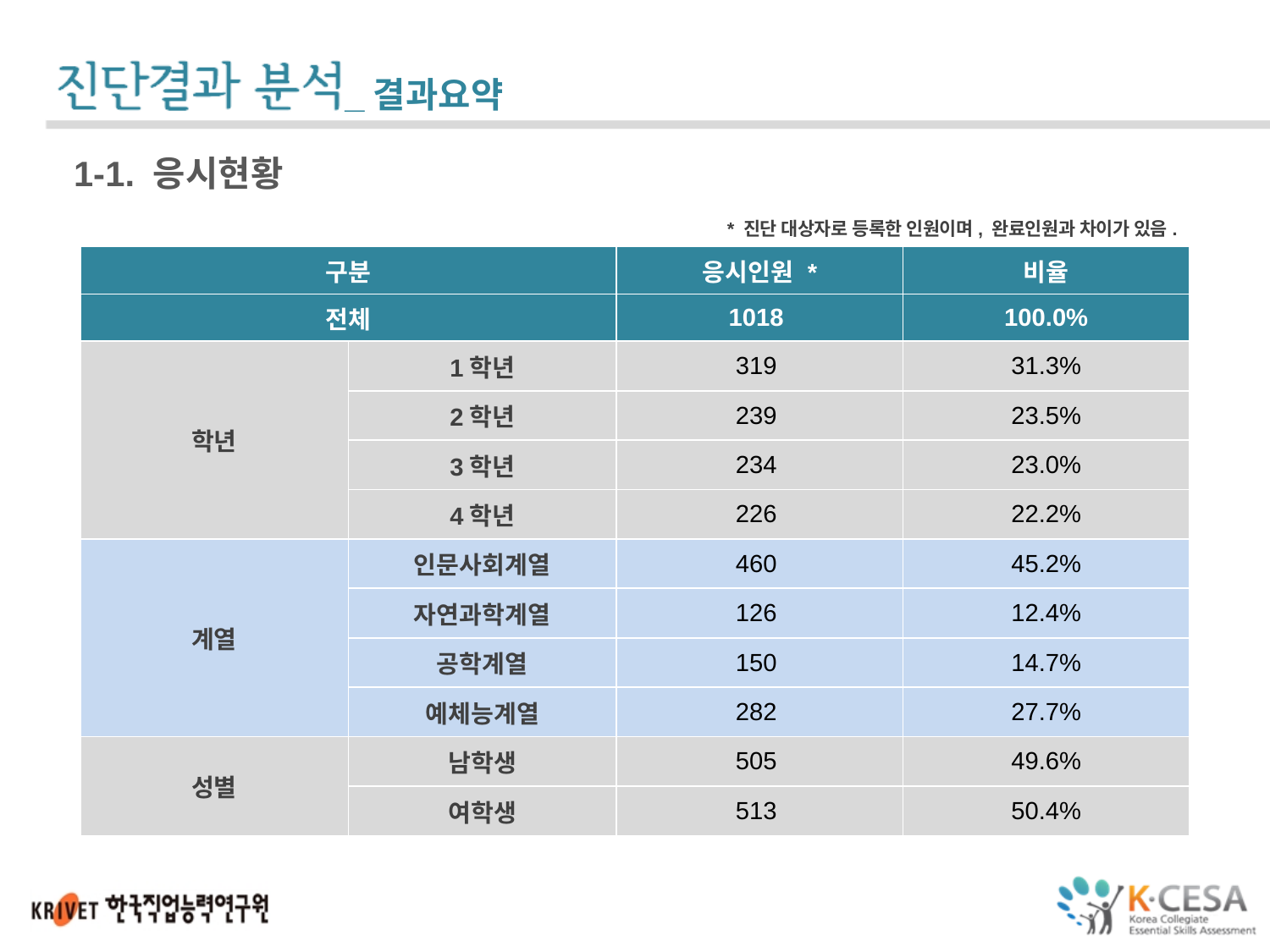

_결과요약
1-1. 응시현황
* 진단 대상자로 등록한 인원이며, 완료인원과 차이가 있음.
| 구분 |  | 응시인원 \* | 비율 |
| --- | --- | --- | --- |
| 전체 |  | 1018 | 100.0% |
| 학년 | 1학년 | 319 | 31.3% |
|  | 2학년 | 239 | 23.5% |
|  | 3학년 | 234 | 23.0% |
|  | 4학년 | 226 | 22.2% |
| 계열 | 인문사회계열 | 460 | 45.2% |
|  | 자연과학계열 | 126 | 12.4% |
|  | 공학계열 | 150 | 14.7% |
|  | 예체능계열 | 282 | 27.7% |
| 성별 | 남학생 | 505 | 49.6% |
|  | 여학생 | 513 | 50.4% |